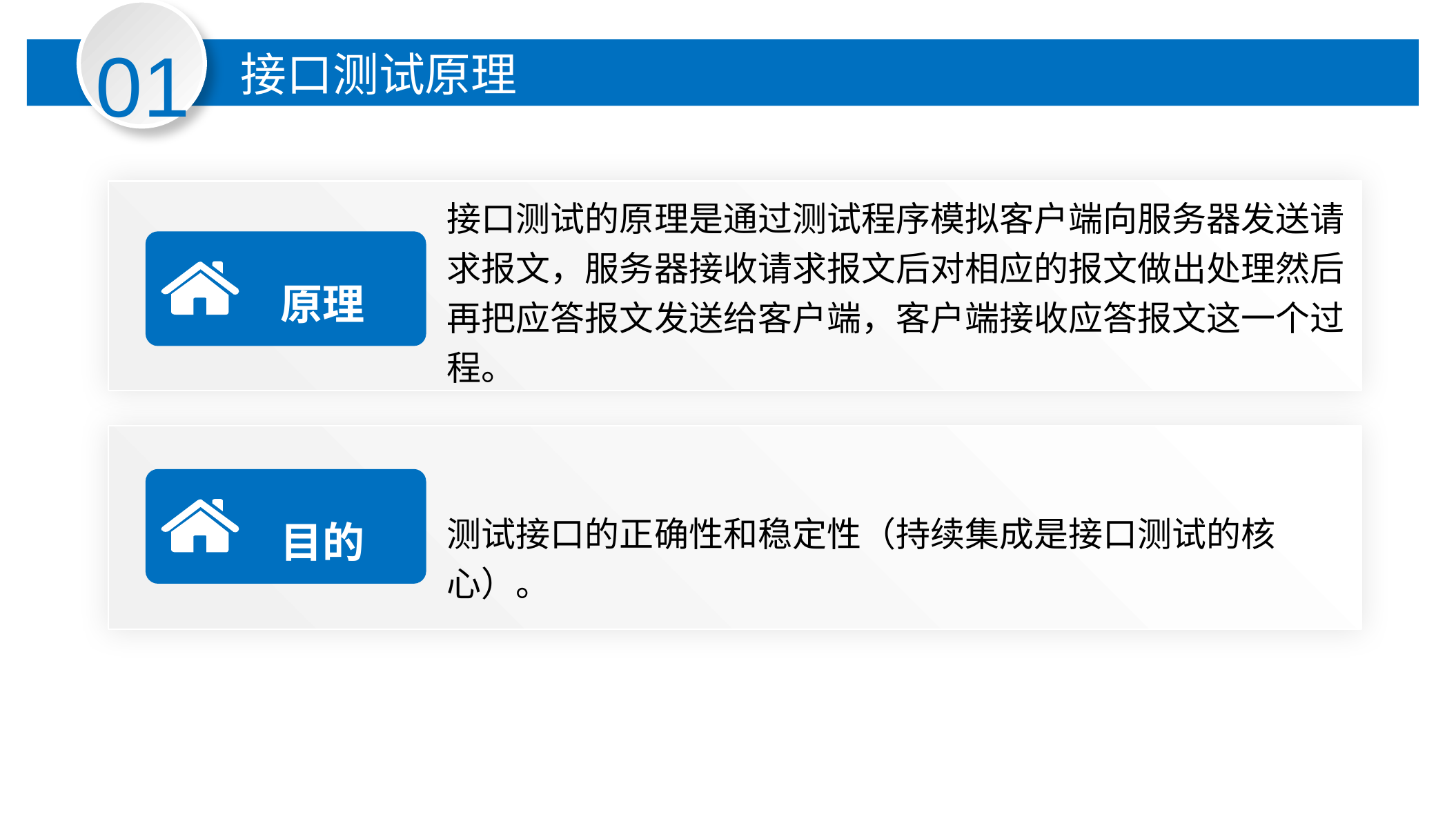

01
接口测试原理

接口测试的原理是通过测试程序模拟客户端向服务器发送请求报文，服务器接收请求报文后对相应的报文做出处理然后再把应答报文发送给客户端，客户端接收应答报文这一个过程。

原理

目的
测试接口的正确性和稳定性（持续集成是接口测试的核心）。